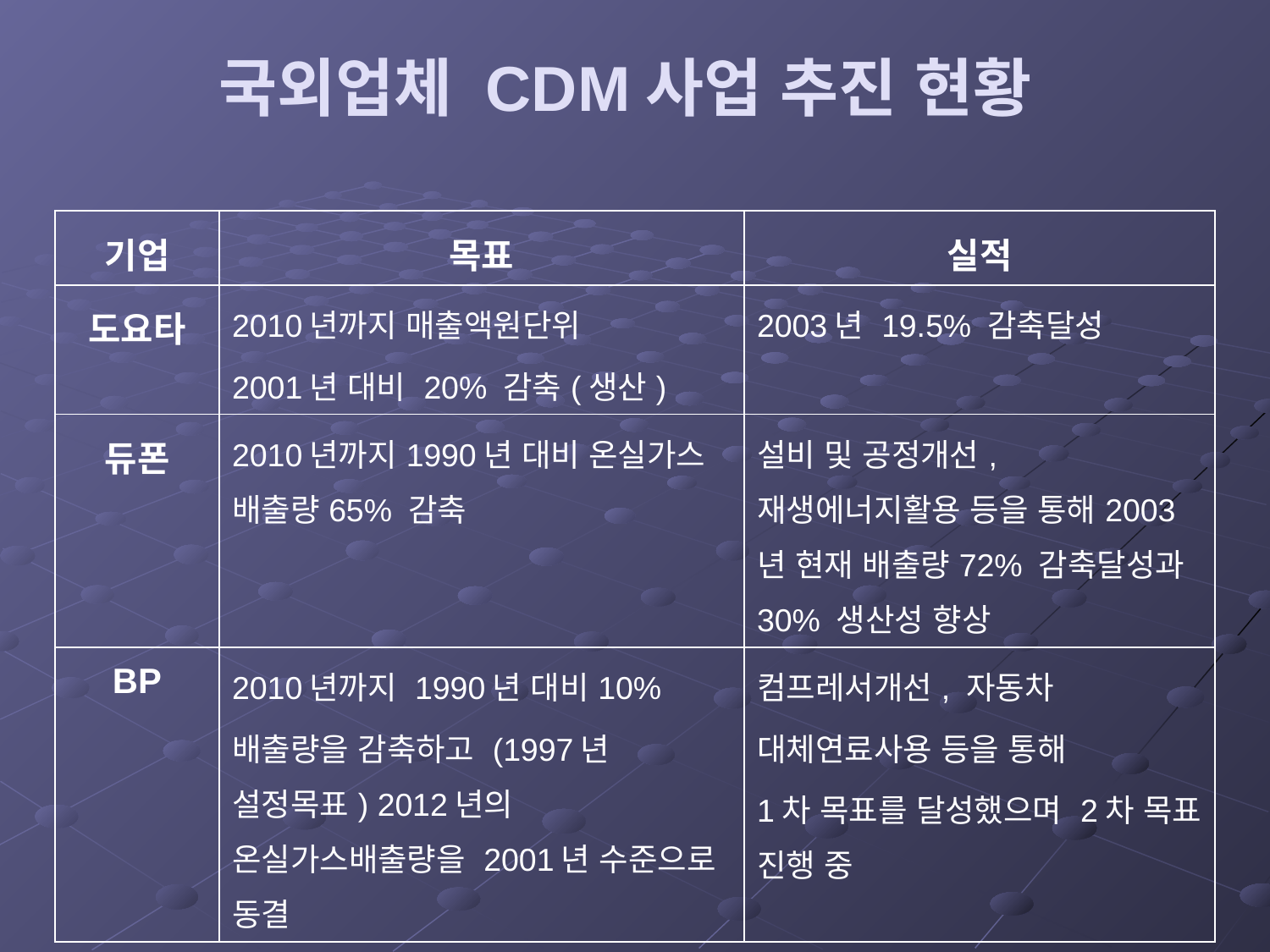

국외업체 CDM사업 추진 현황
| 기업 | 목표 | 실적 |
| --- | --- | --- |
| 도요타 | 2010년까지 매출액원단위 2001년 대비 20% 감축(생산) | 2003년 19.5% 감축달성 |
| 듀폰 | 2010년까지1990년 대비 온실가스 배출량65% 감축 | 설비 및 공정개선, 재생에너지활용 등을 통해2003년 현재 배출량72% 감축달성과 30% 생산성 향상 |
| BP | 2010년까지 1990년 대비10% 배출량을 감축하고 (1997년 설정목표) 2012년의 온실가스배출량을 2001년 수준으로 동결 | 컴프레서개선, 자동차 대체연료사용 등을 통해 1차 목표를 달성했으며 2차 목표 진행 중 |